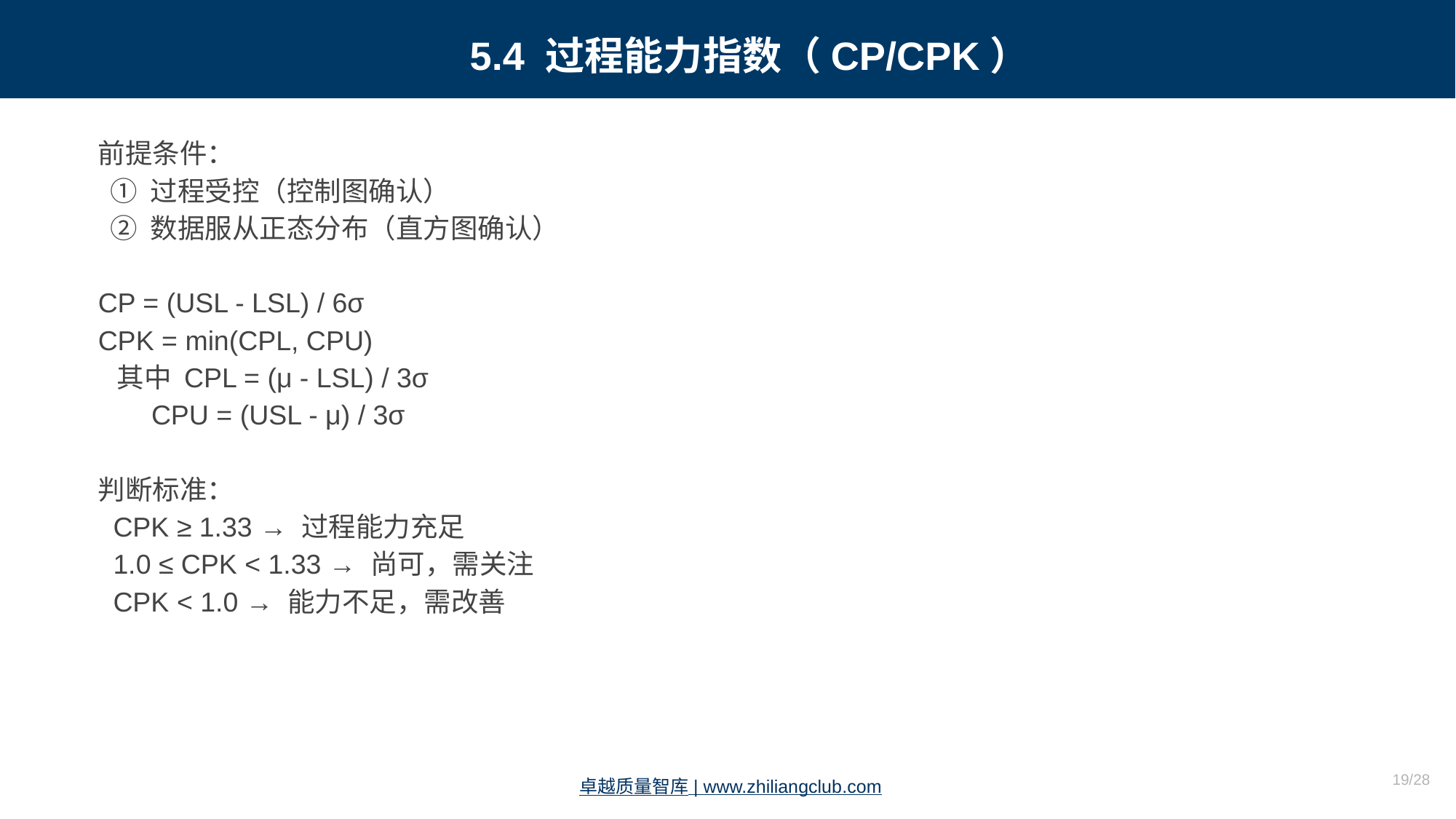

5.4 过程能力指数（CP/CPK）
前提条件：
  ① 过程受控（控制图确认）
  ② 数据服从正态分布（直方图确认）

CP = (USL - LSL) / 6σ
CPK = min(CPL, CPU)
  其中 CPL = (μ - LSL) / 3σ
       CPU = (USL - μ) / 3σ

判断标准：
  CPK ≥ 1.33 → 过程能力充足
  1.0 ≤ CPK < 1.33 → 尚可，需关注
  CPK < 1.0 → 能力不足，需改善
19/28